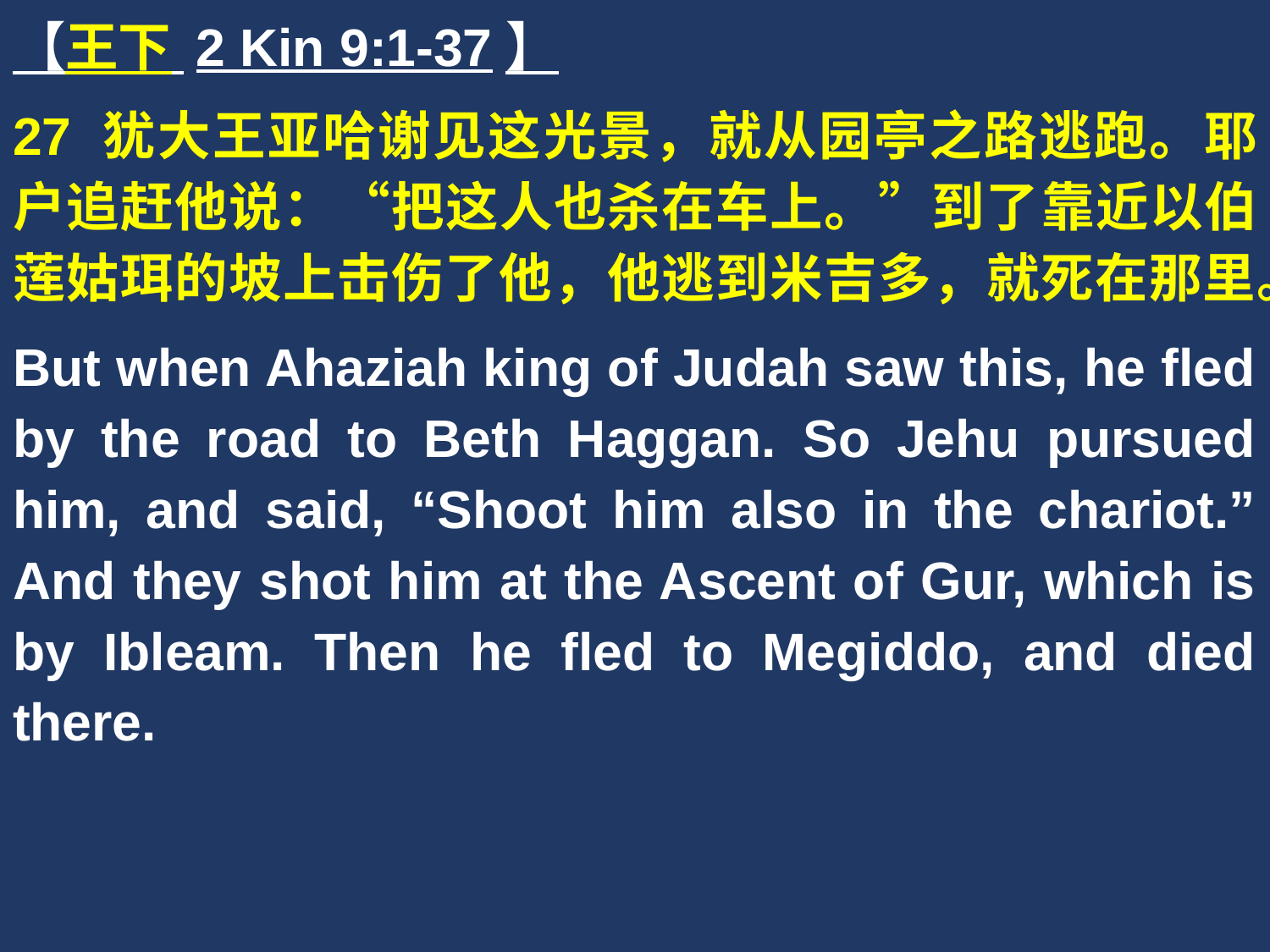

【王下 2 Kin 9:1-37】
27 犹大王亚哈谢见这光景，就从园亭之路逃跑。耶户追赶他说：“把这人也杀在车上。”到了靠近以伯莲姑珥的坡上击伤了他，他逃到米吉多，就死在那里。
But when Ahaziah king of Judah saw this, he fled by the road to Beth Haggan. So Jehu pursued him, and said, “Shoot him also in the chariot.” And they shot him at the Ascent of Gur, which is by Ibleam. Then he fled to Megiddo, and died there.